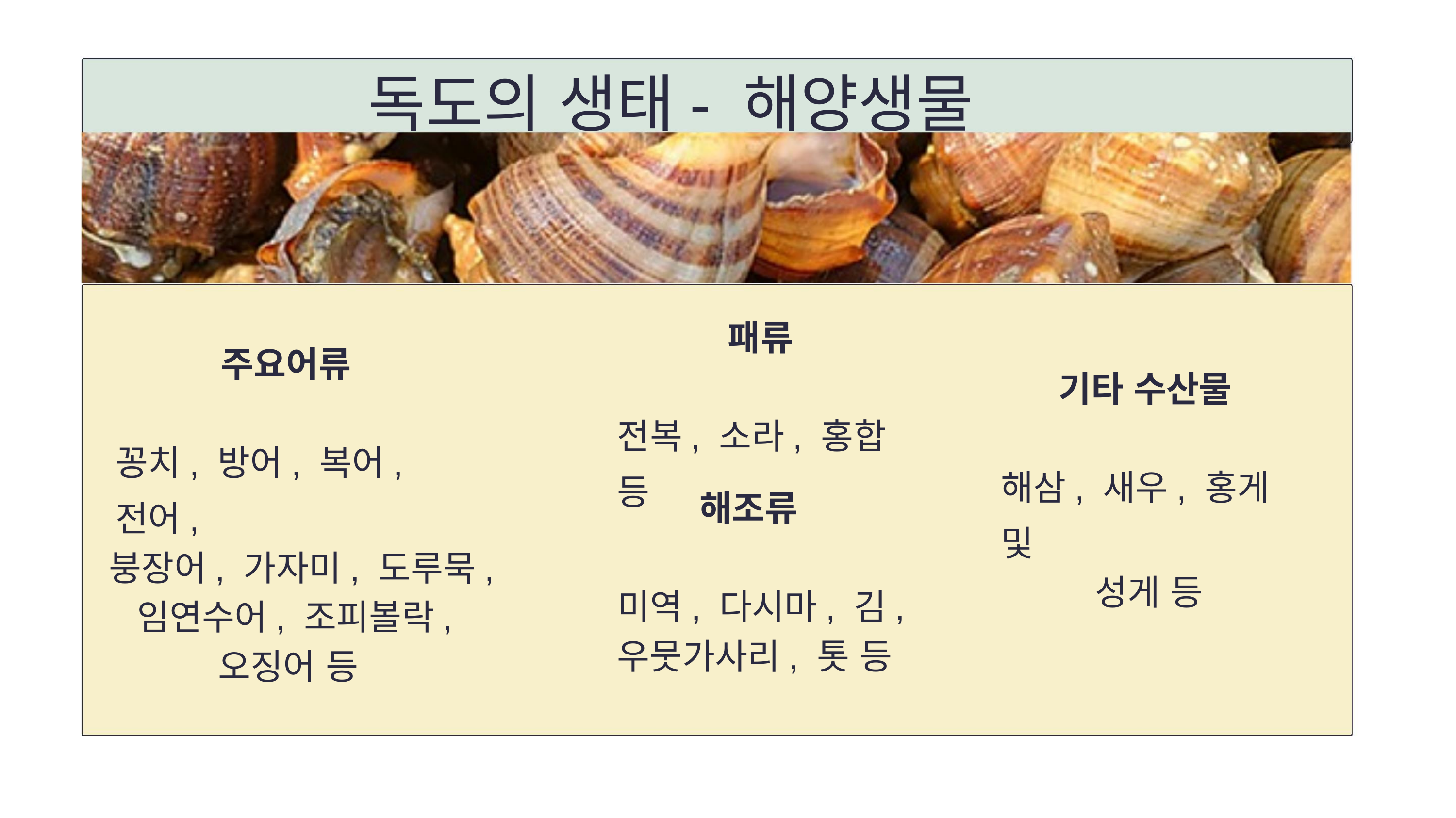

독도의 생태- 해양생물
패류
주요어류
기타 수산물
전복, 소라, 홍합 등
꽁치, 방어, 복어, 전어,
붕장어, 가자미, 도루묵,
임연수어, 조피볼락,
오징어 등
해삼, 새우, 홍게 및
성게 등
해조류
미역, 다시마, 김,
우뭇가사리, 톳 등